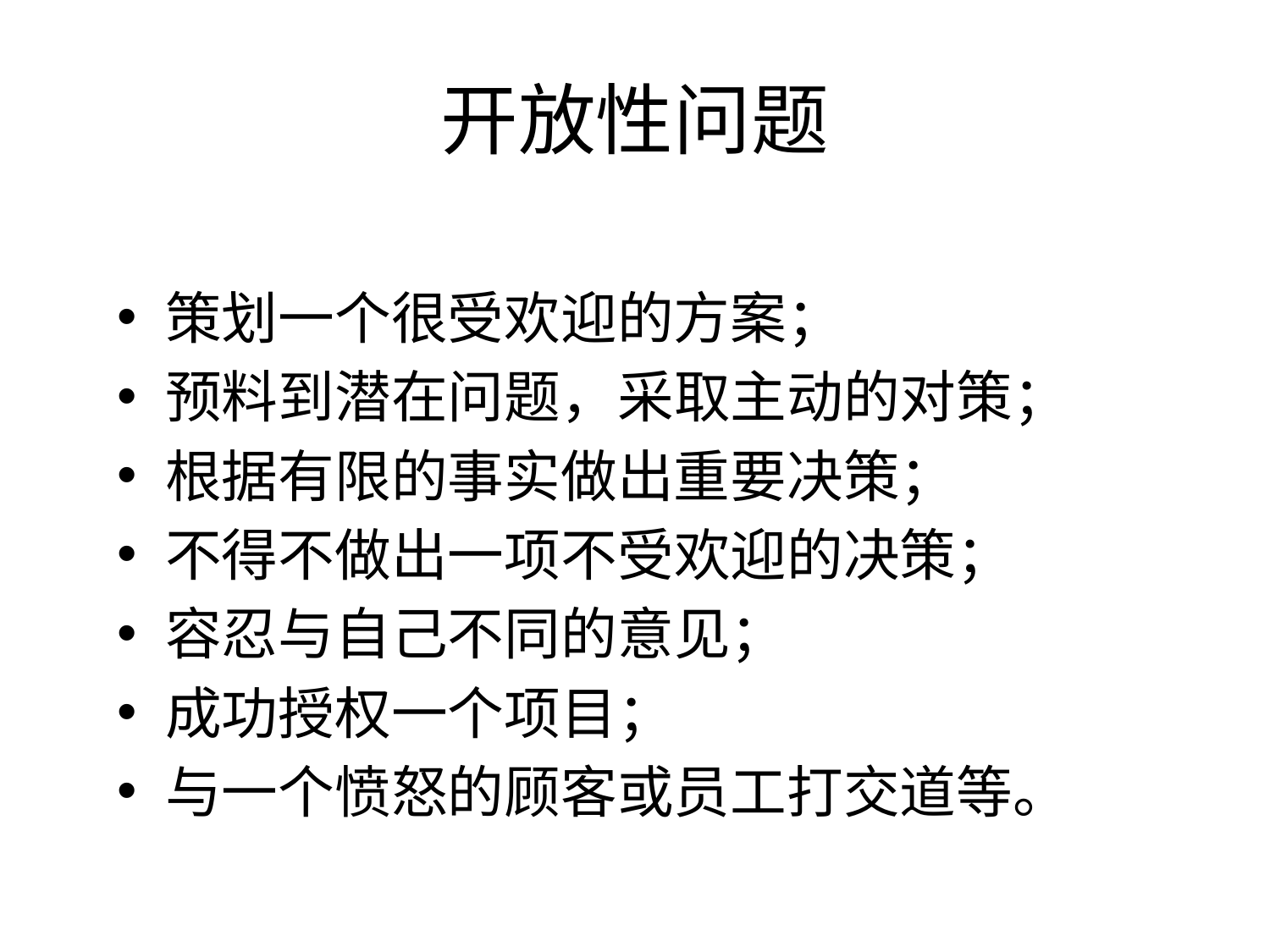

# 开放性问题
策划一个很受欢迎的方案；
预料到潜在问题，采取主动的对策；
根据有限的事实做出重要决策；
不得不做出一项不受欢迎的决策；
容忍与自己不同的意见；
成功授权一个项目；
与一个愤怒的顾客或员工打交道等。